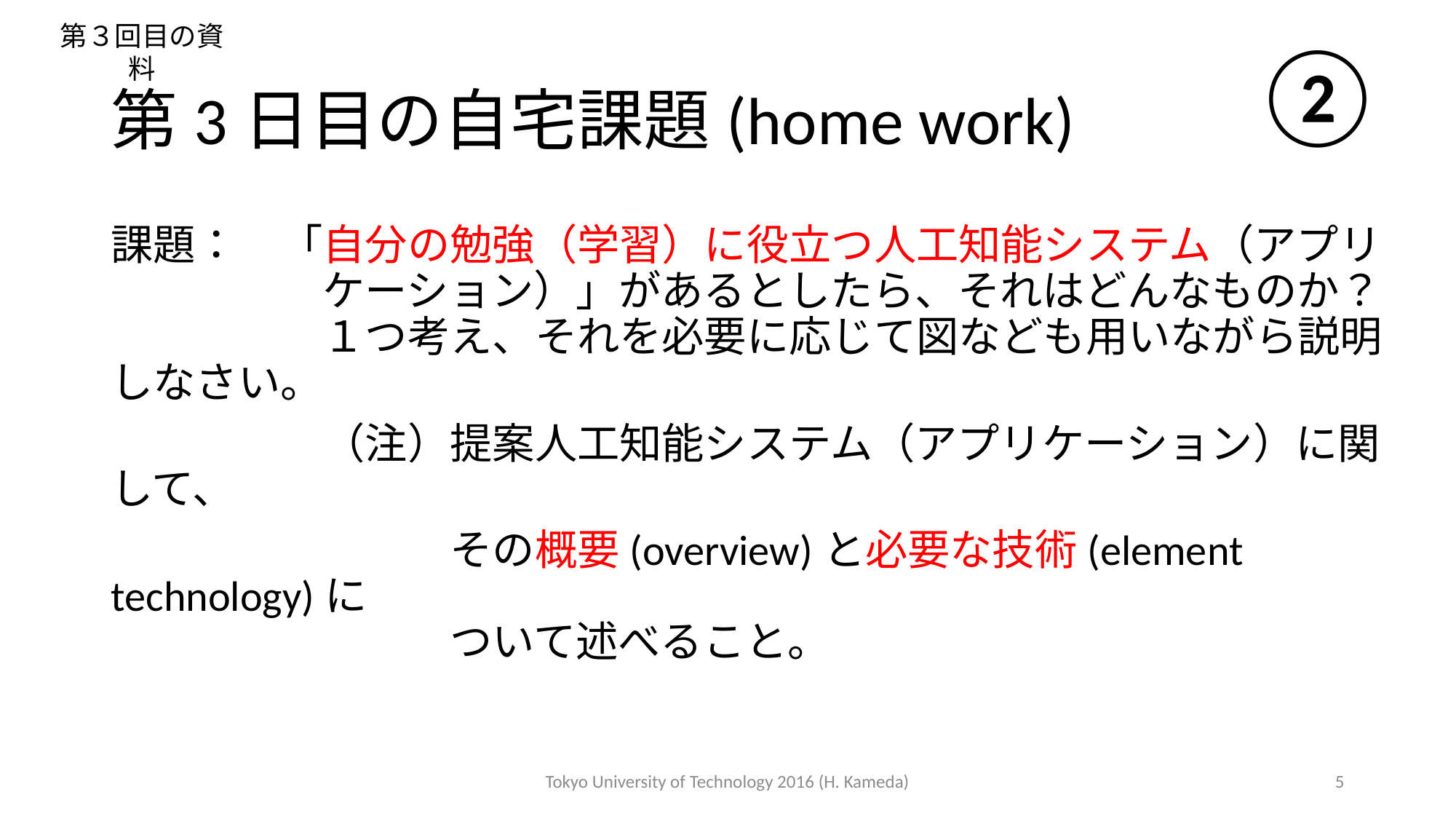

第３回目の資料
②
# 第3日目の自宅課題(home work)
課題：　「自分の勉強（学習）に役立つ人工知能システム（アプリ
　　　　　ケーション）」があるとしたら、それはどんなものか？
　　　　　１つ考え、それを必要に応じて図なども用いながら説明しなさい。
　　　　　（注）提案人工知能システム（アプリケーション）に関して、
　　　　　　　　その概要(overview)と必要な技術(element technology)に
　　　　　　　　ついて述べること。
Tokyo University of Technology 2016 (H. Kameda)
5